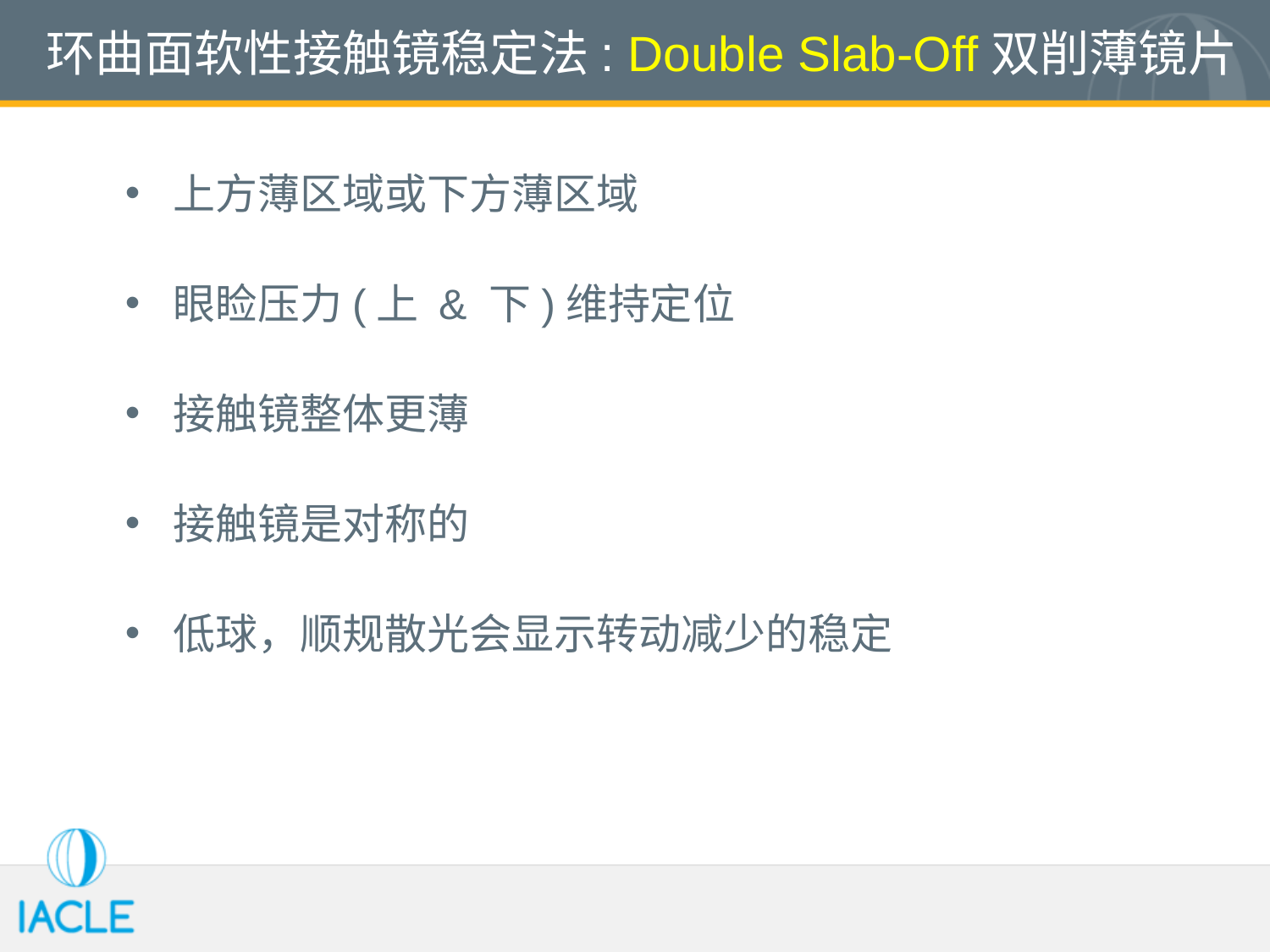

# 环曲面软性接触镜稳定法: Double Slab-Off双削薄镜片

上方薄区域或下方薄区域
眼睑压力(上 & 下)维持定位
接触镜整体更薄
接触镜是对称的
低球，顺规散光会显示转动减少的稳定